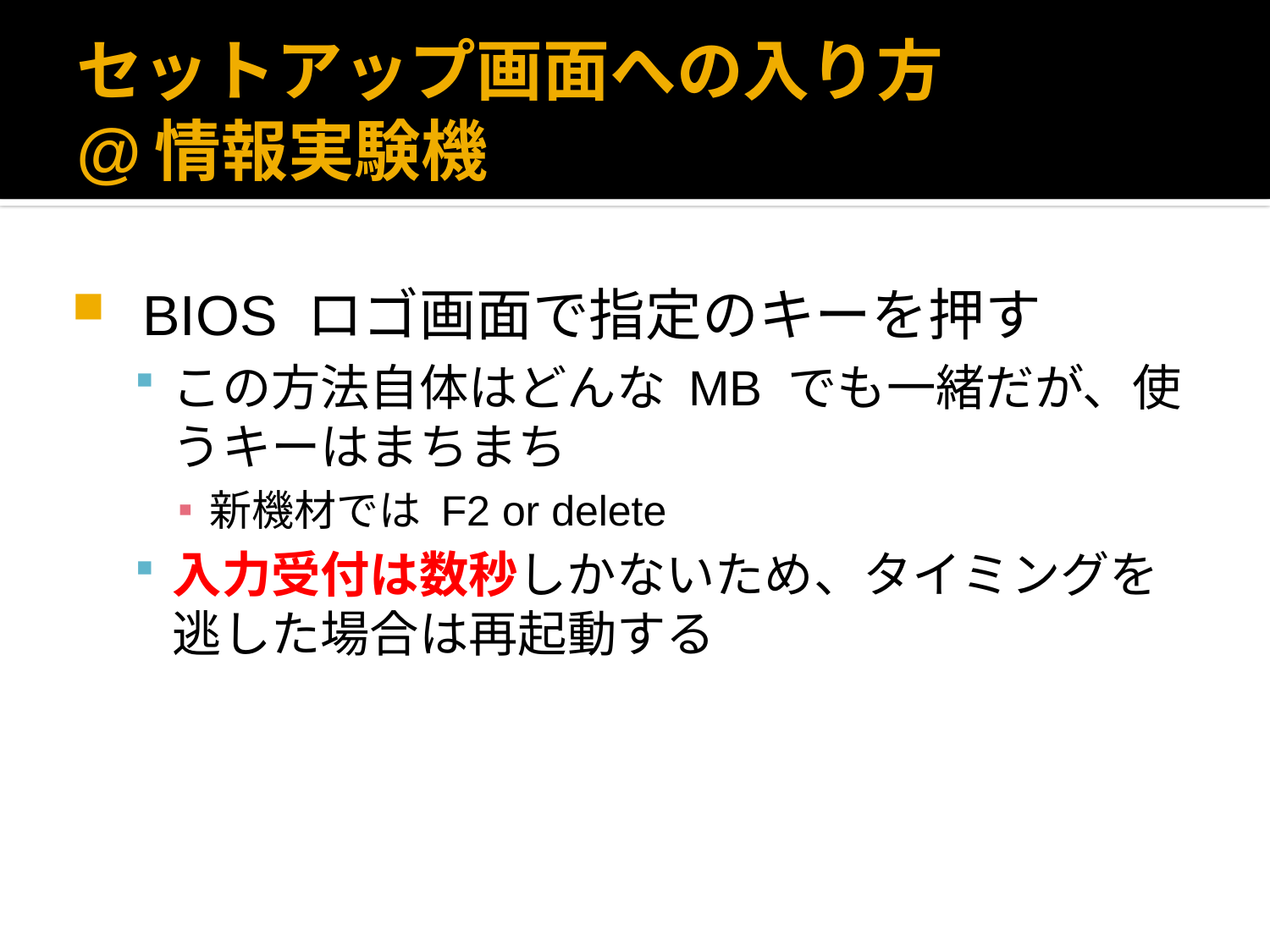

# セットアップ画面への入り方 @情報実験機
BIOS ロゴ画面で指定のキーを押す
この方法自体はどんな MB でも一緒だが、使うキーはまちまち
新機材では F2 or delete
入力受付は数秒しかないため、タイミングを逃した場合は再起動する